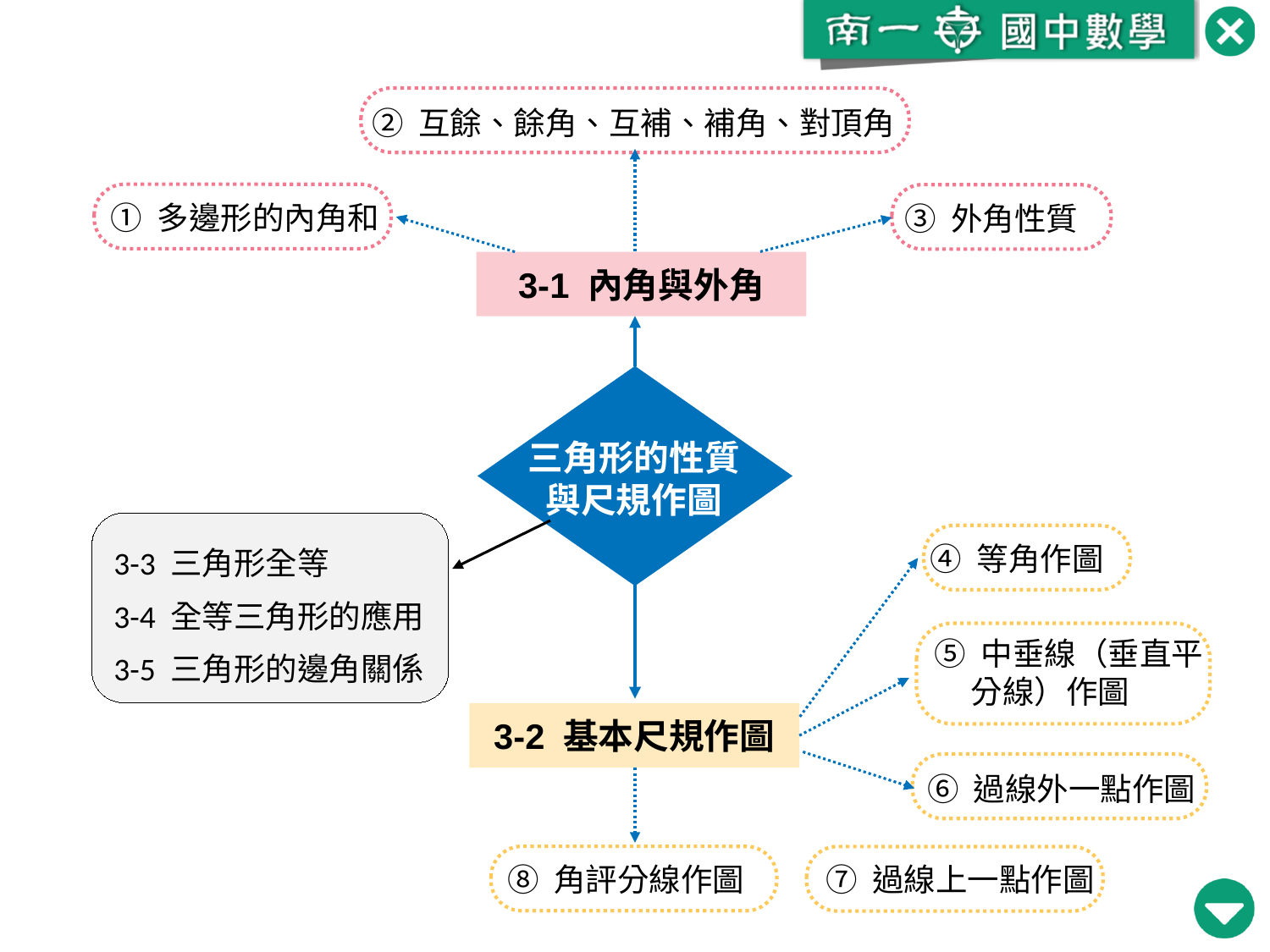

② 互餘、餘角、互補、補角、對頂角

① 多邊形的內角和
③ 外角性質
3-1 內角與外角

三角形的性質與尺規作圖
3-3 三角形全等
3-4 全等三角形的應用
3-5 三角形的邊角關係

④ 等角作圖

⑤ 中垂線（垂直平分線）作圖
3-2 基本尺規作圖

⑥ 過線外一點作圖

⑦ 過線上一點作圖
⑧ 角評分線作圖